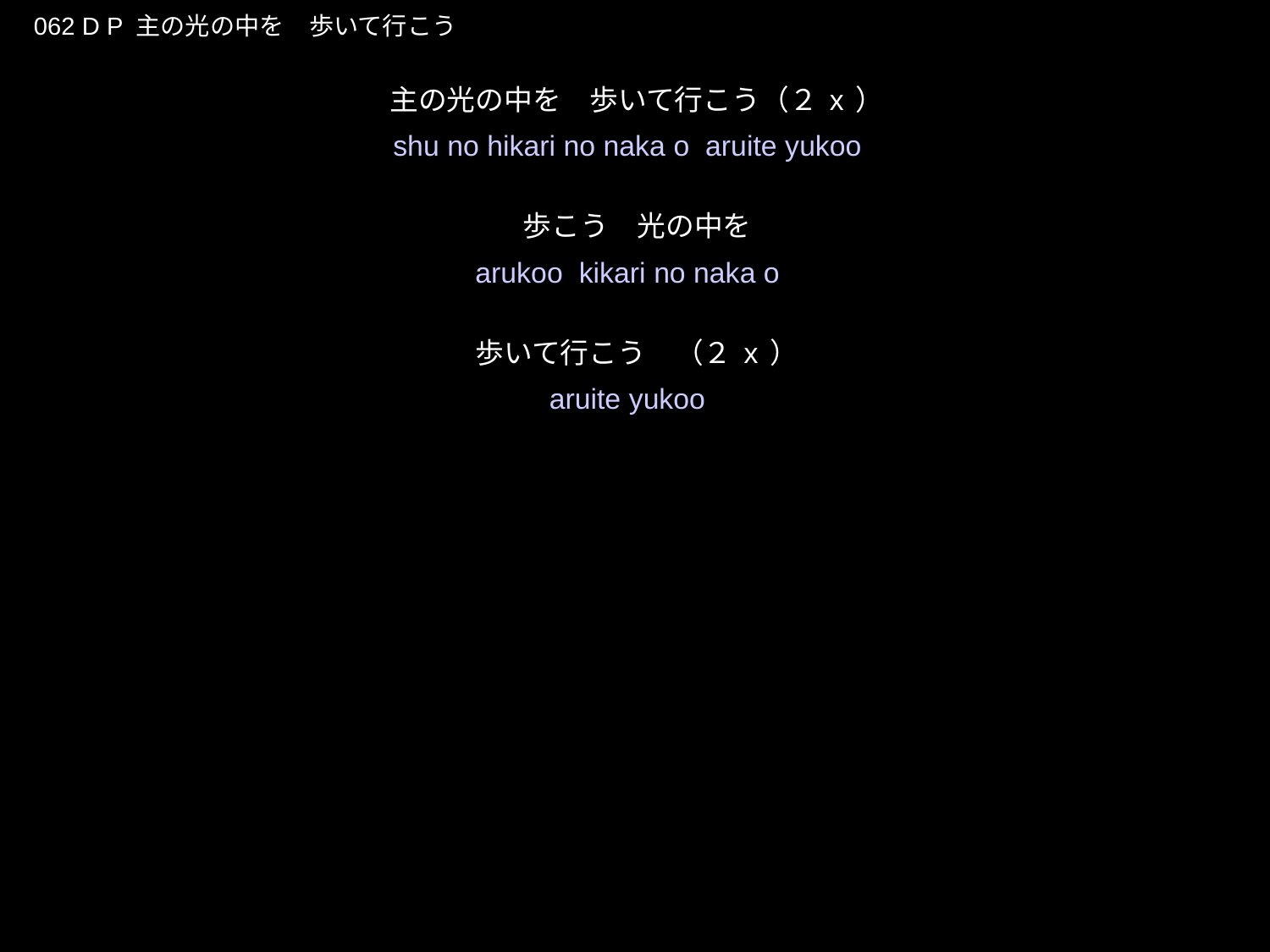

しゅのひかりのなかをあるいてゆこう
★P
062 D P 主の光の中を　歩いて行こう
主の光の中を　歩いて行こう（２x）
歩こう　光の中を
歩いて行こう　（２x）
★２
shu no hikari no naka o  aruite yukoo
arukoo  kikari no naka o
aruite yukoo